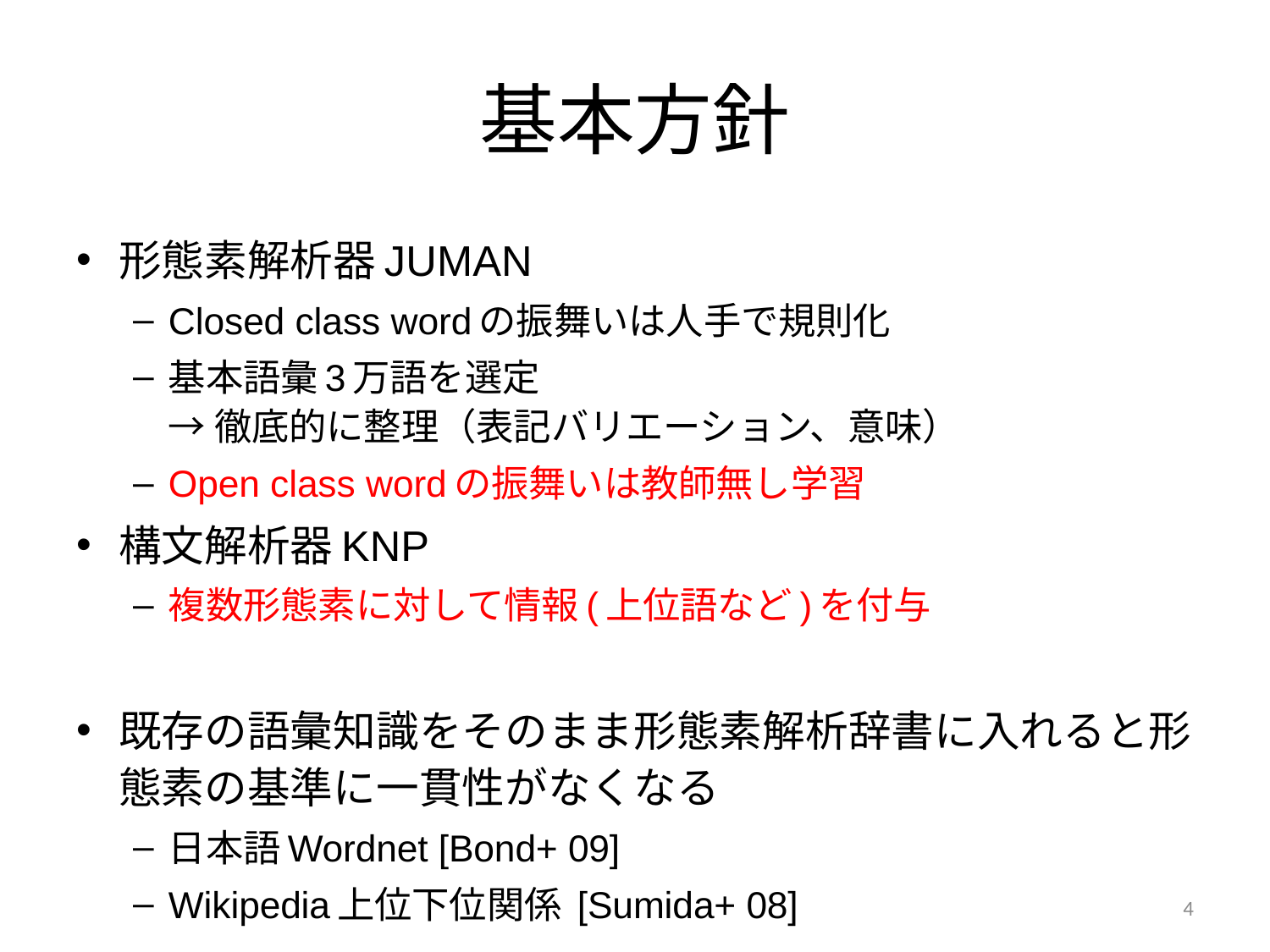

# 基本方針
形態素解析器JUMAN
Closed class wordの振舞いは人手で規則化
基本語彙3万語を選定
→ 徹底的に整理（表記バリエーション、意味）
Open class wordの振舞いは教師無し学習
構文解析器KNP
複数形態素に対して情報(上位語など)を付与

既存の語彙知識をそのまま形態素解析辞書に入れると形態素の基準に一貫性がなくなる
日本語Wordnet [Bond+ 09]
Wikipedia上位下位関係 [Sumida+ 08]
4